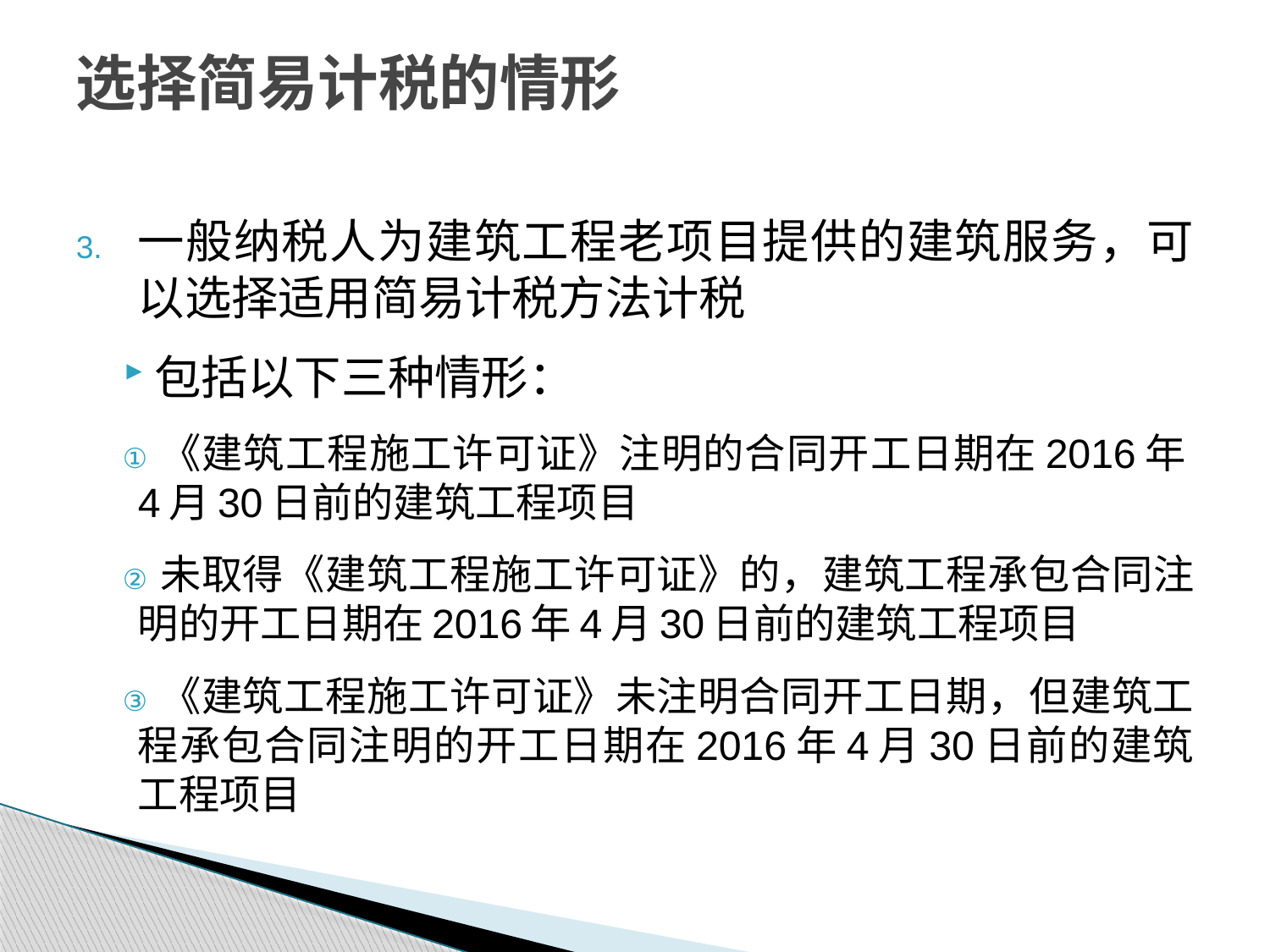

# 选择简易计税的情形
一般纳税人为建筑工程老项目提供的建筑服务，可以选择适用简易计税方法计税
包括以下三种情形：
《建筑工程施工许可证》注明的合同开工日期在2016年4月30日前的建筑工程项目
未取得《建筑工程施工许可证》的，建筑工程承包合同注明的开工日期在2016年4月30日前的建筑工程项目
《建筑工程施工许可证》未注明合同开工日期，但建筑工程承包合同注明的开工日期在2016年4月30日前的建筑工程项目